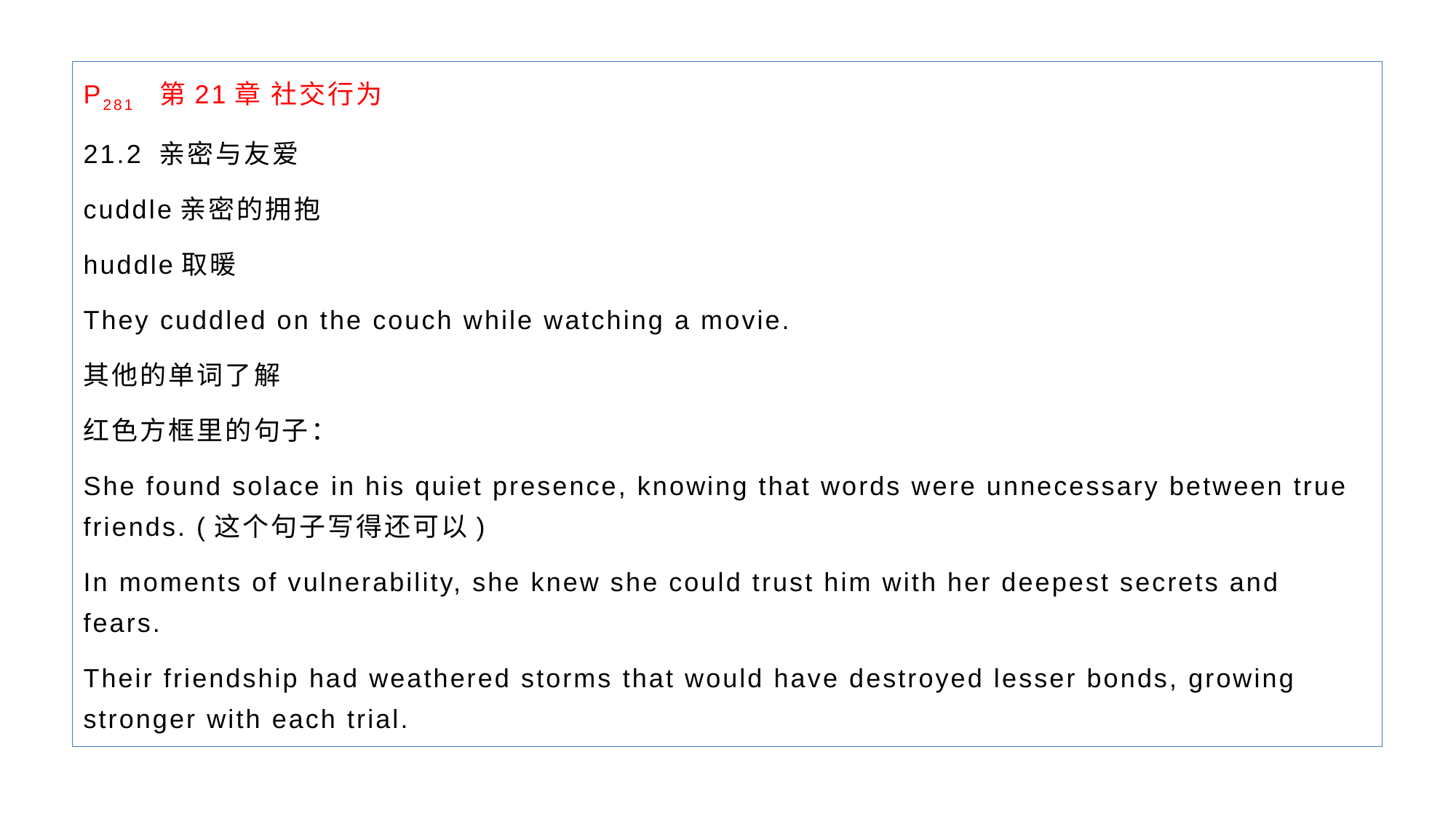

P281  第21章 社交行为
21.2 亲密与友爱
cuddle亲密的拥抱
huddle取暖
They cuddled on the couch while watching a movie.
其他的单词了解
红色方框里的句子：
She found solace in his quiet presence, knowing that words were unnecessary between true friends. (这个句子写得还可以)
In moments of vulnerability, she knew she could trust him with her deepest secrets and fears.
Their friendship had weathered storms that would have destroyed lesser bonds, growing stronger with each trial.